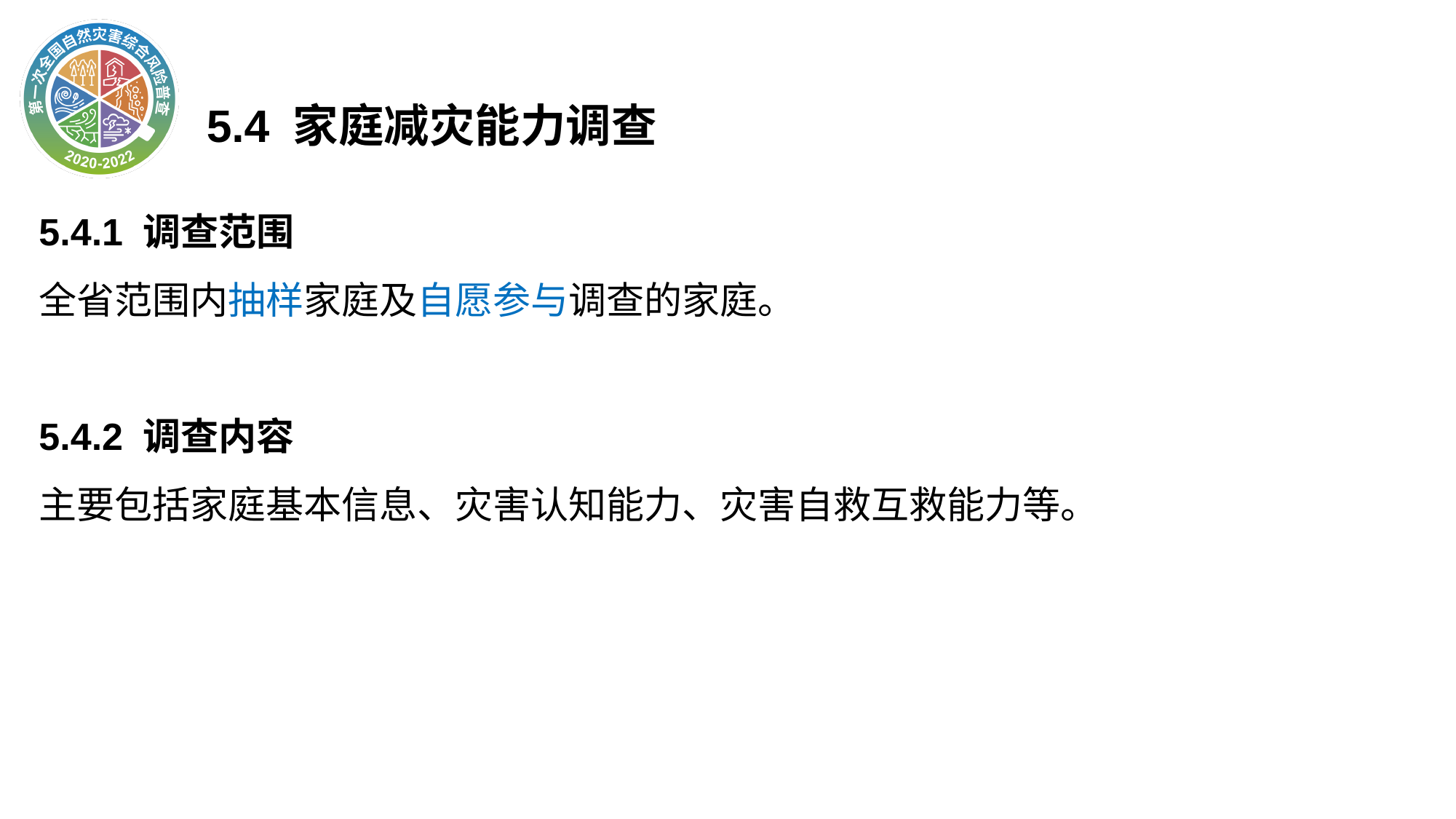

5.4 家庭减灾能力调查
5.4.1 调查范围
全省范围内抽样家庭及自愿参与调查的家庭。

5.4.2 调查内容
主要包括家庭基本信息、灾害认知能力、灾害自救互救能力等。